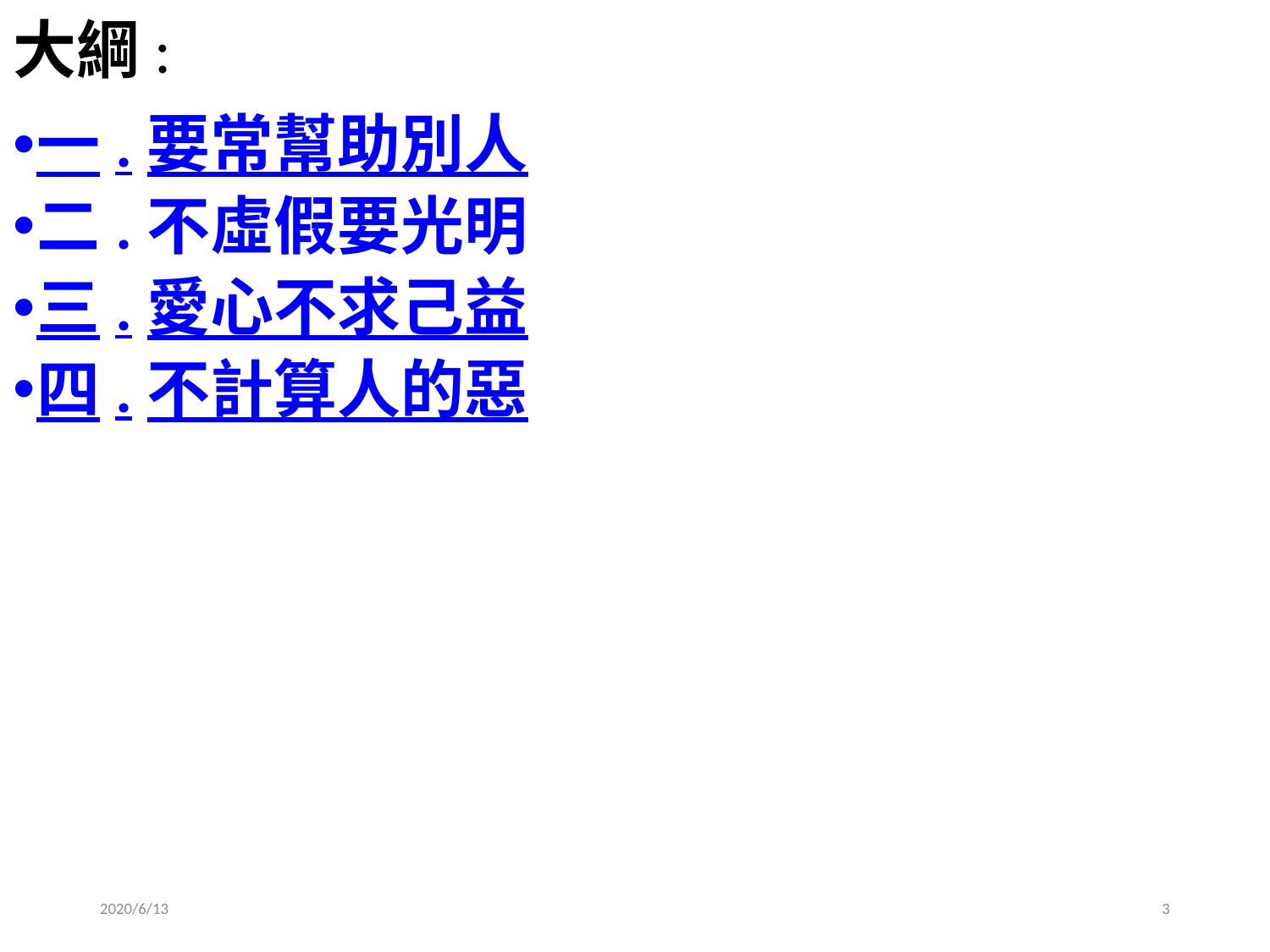

# 大綱:
一.要常幫助別人
二.不虛假要光明
三.愛心不求己益
四.不計算人的惡

2020/6/13
3